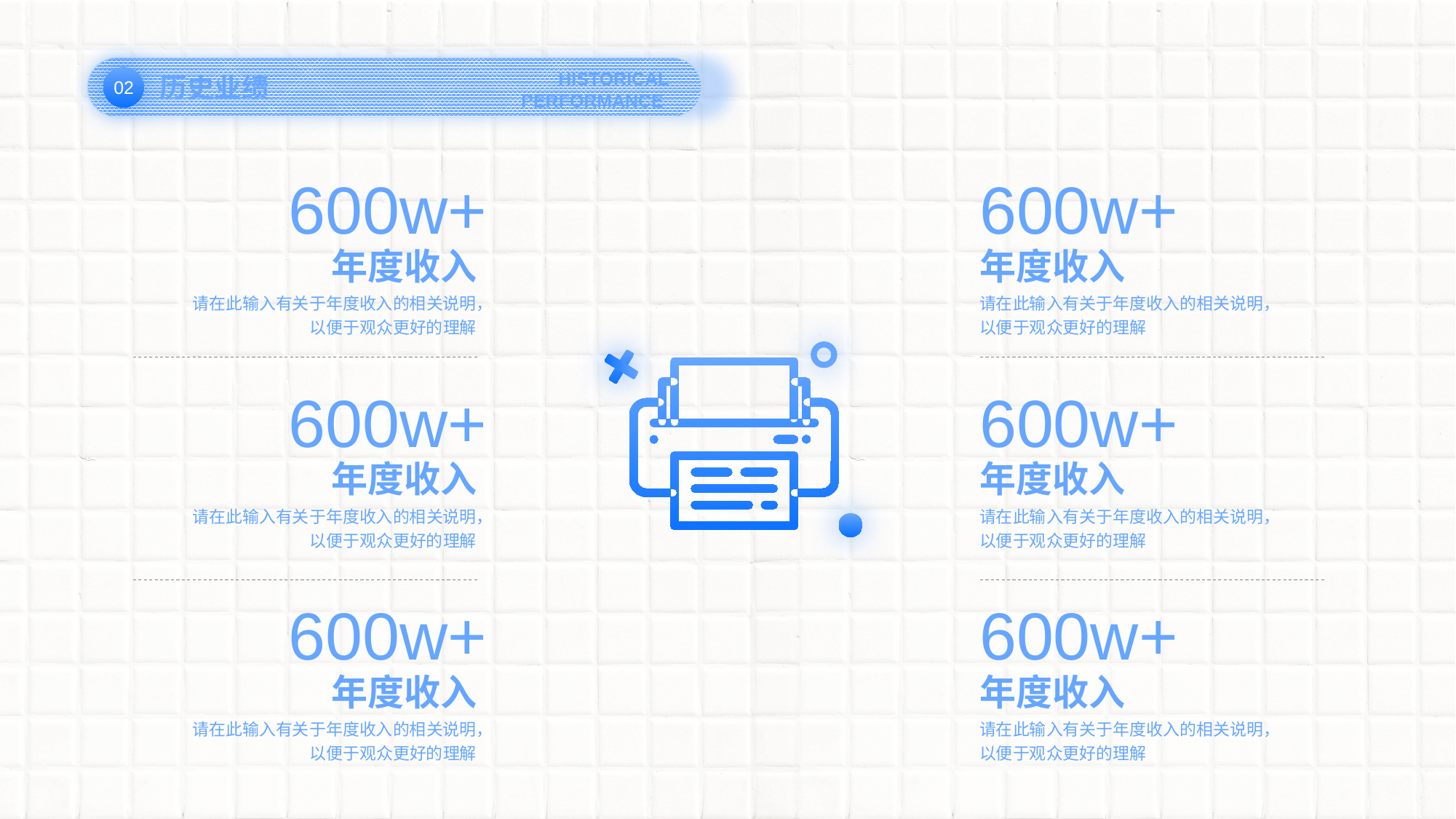

02
历史业绩
HISTORICAL PERFORMANCE
600w+
年度收入
请在此输入有关于年度收入的相关说明，以便于观众更好的理解
600w+
年度收入
请在此输入有关于年度收入的相关说明，以便于观众更好的理解
600w+
年度收入
请在此输入有关于年度收入的相关说明，以便于观众更好的理解
600w+
年度收入
请在此输入有关于年度收入的相关说明，以便于观众更好的理解
600w+
年度收入
请在此输入有关于年度收入的相关说明，以便于观众更好的理解
600w+
年度收入
请在此输入有关于年度收入的相关说明，以便于观众更好的理解